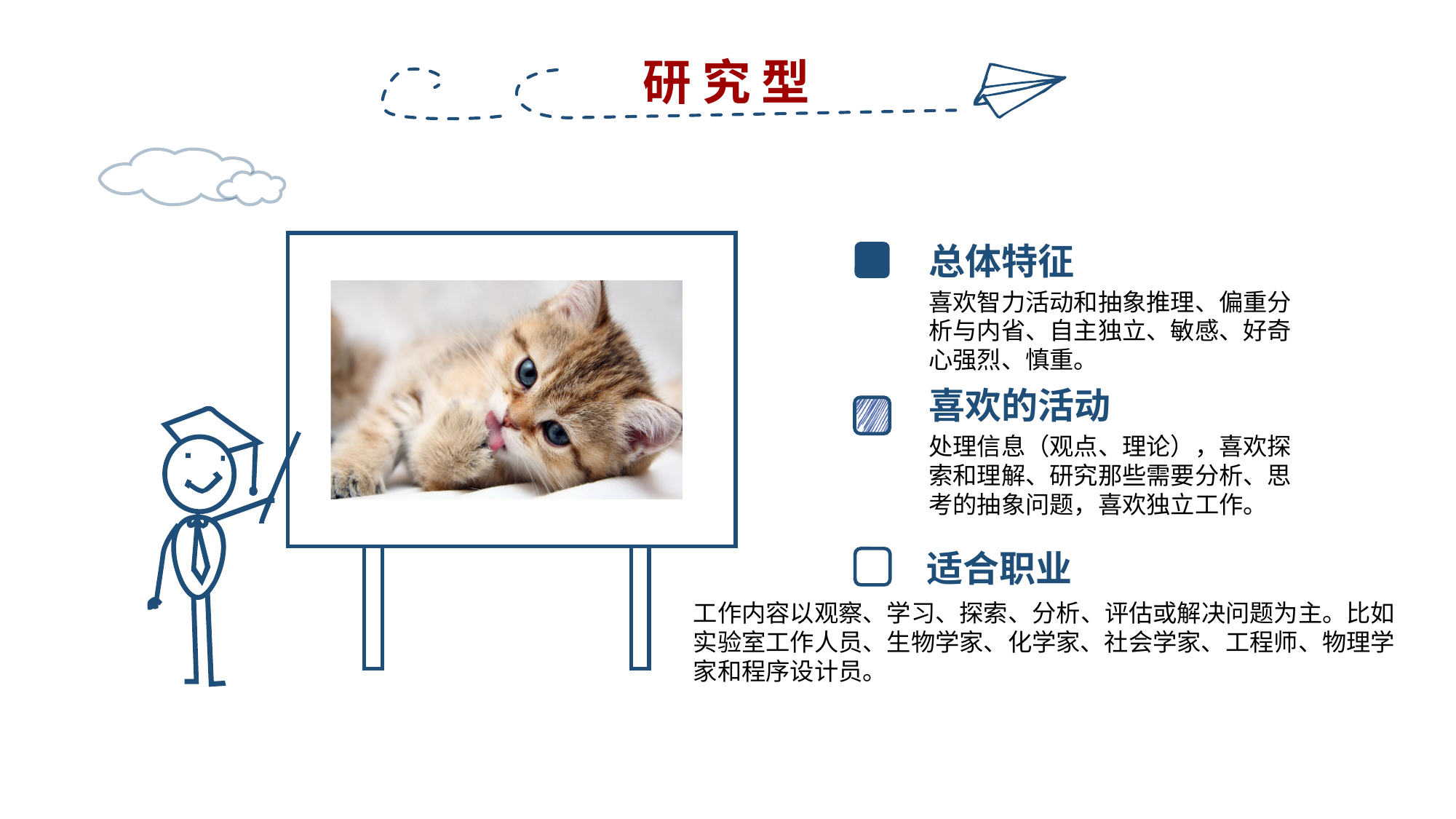

研 究 型

总体特征

喜欢智力活动和抽象推理、偏重分析与内省、自主独立、敏感、好奇心强烈、慎重。
喜欢的活动

处理信息（观点、理论），喜欢探索和理解、研究那些需要分析、思考的抽象问题，喜欢独立工作。
适合职业

工作内容以观察、学习、探索、分析、评估或解决问题为主。比如实验室工作人员、生物学家、化学家、社会学家、工程师、物理学家和程序设计员。